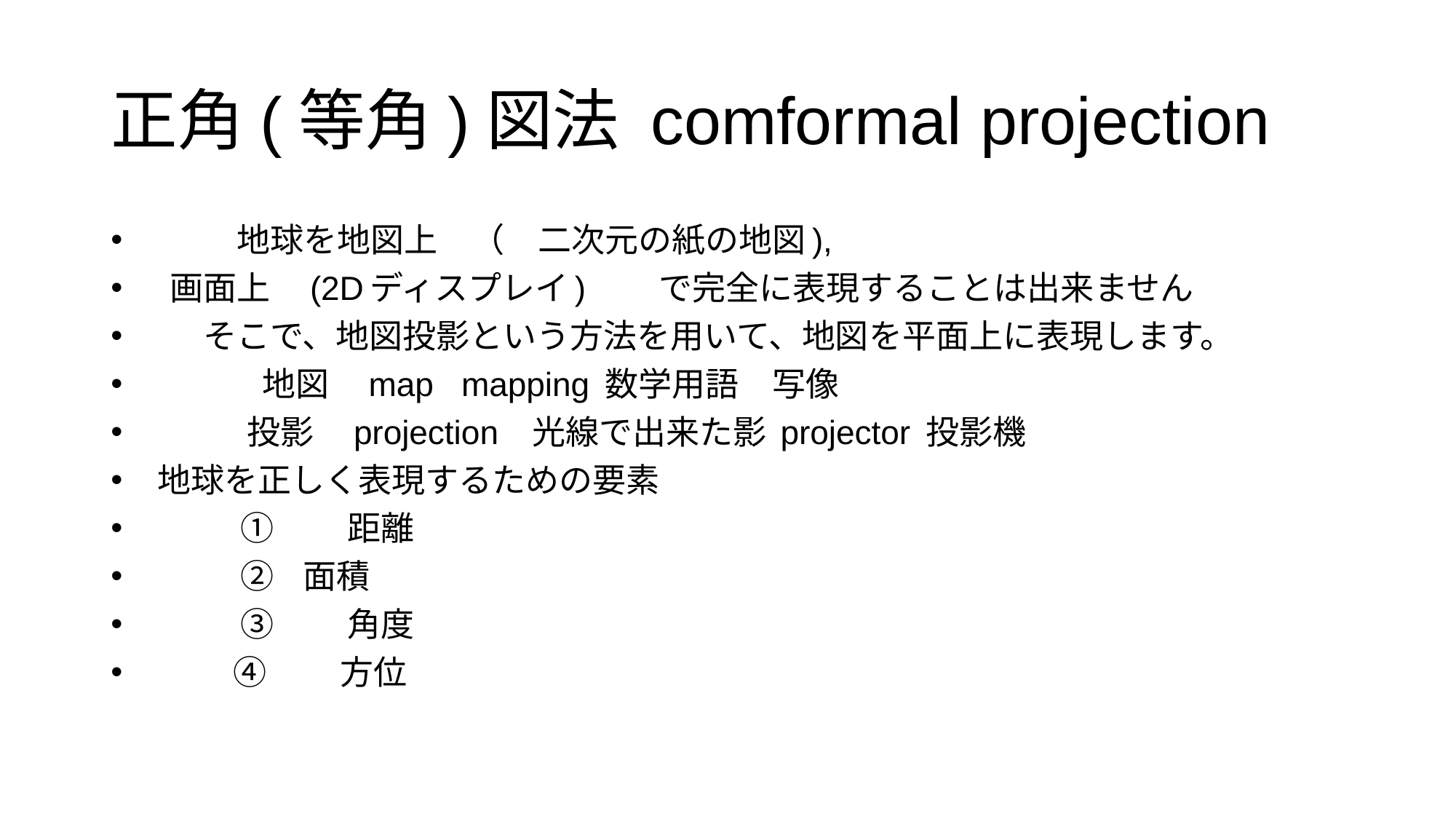

# 正角(等角)図法 comformal projection
　　　地球を地図上　（　二次元の紙の地図),
　画面上　(2Dディスプレイ)　　で完全に表現することは出来ません
　　そこで、地図投影という方法を用いて、地図を平面上に表現します。
                地図　map   mapping 数学用語　写像
              投影　projection   光線で出来た影 projector 投影機
  地球を正しく表現するための要素
              ①　　距離
              ②   面積
              ③　　角度
             ④　　方位